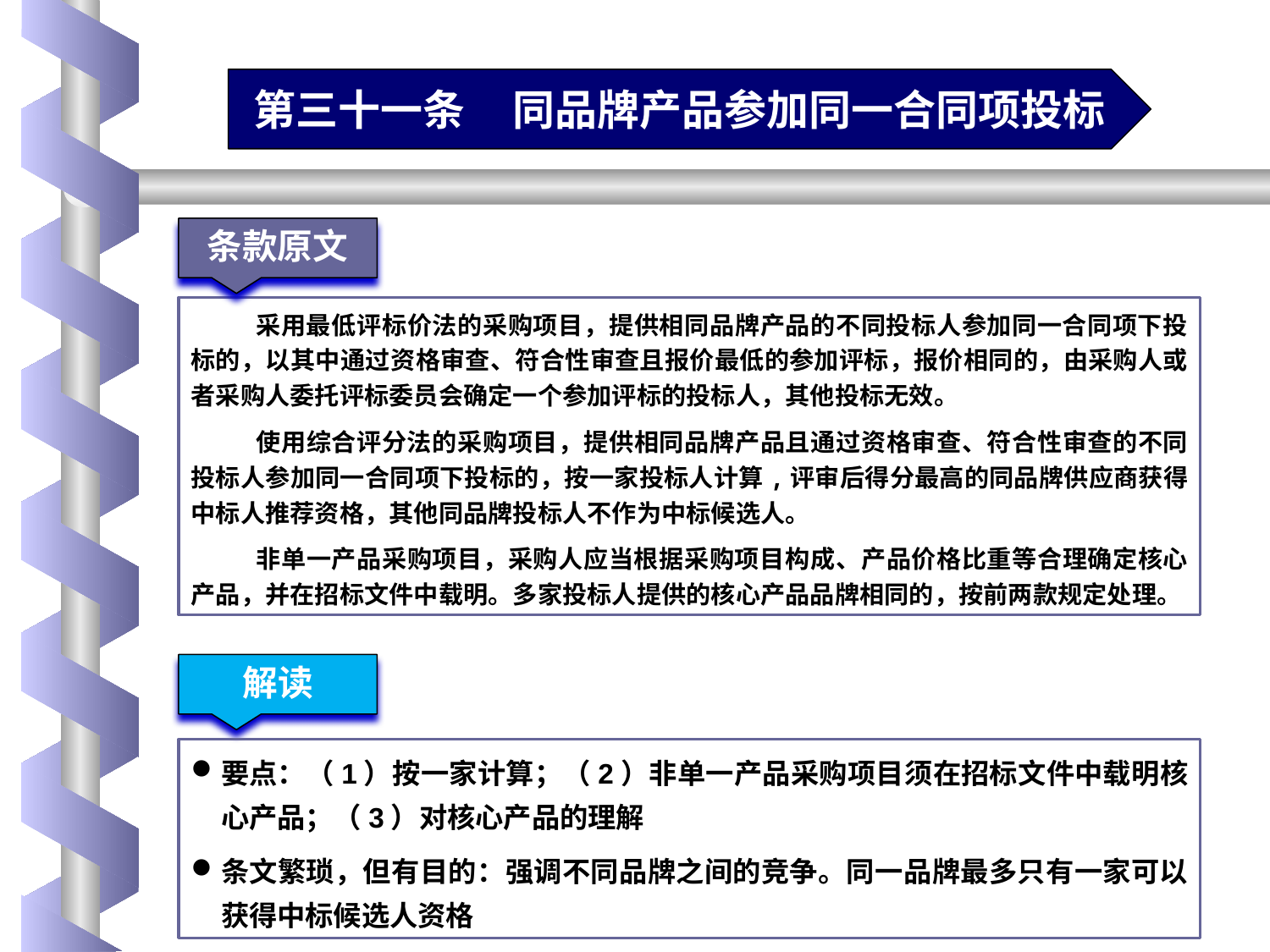

第三十一条     同品牌产品参加同一合同项投标
条款原文
采用最低评标价法的采购项目，提供相同品牌产品的不同投标人参加同一合同项下投标的，以其中通过资格审查、符合性审查且报价最低的参加评标，报价相同的，由采购人或者采购人委托评标委员会确定一个参加评标的投标人，其他投标无效。
使用综合评分法的采购项目，提供相同品牌产品且通过资格审查、符合性审查的不同投标人参加同一合同项下投标的，按一家投标人计算,评审后得分最高的同品牌供应商获得中标人推荐资格，其他同品牌投标人不作为中标候选人。
非单一产品采购项目，采购人应当根据采购项目构成、产品价格比重等合理确定核心产品，并在招标文件中载明。多家投标人提供的核心产品品牌相同的，按前两款规定处理。
解读
要点：（1）按一家计算；（2）非单一产品采购项目须在招标文件中载明核心产品；（3）对核心产品的理解
条文繁琐，但有目的：强调不同品牌之间的竞争。同一品牌最多只有一家可以获得中标候选人资格